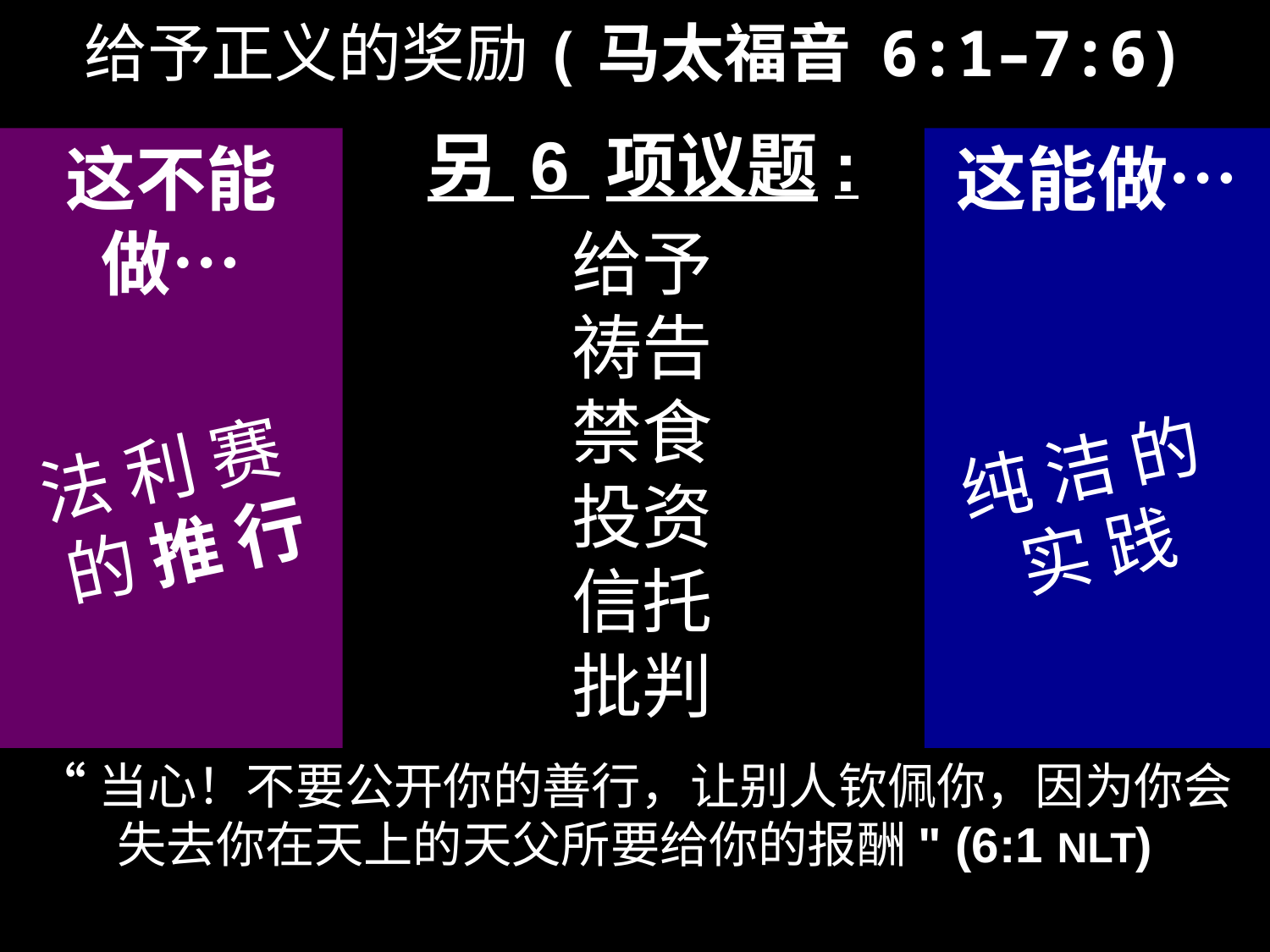

# 给予正义的奖励(马太福音 6:1–7:6)

另 6 项议题:
这不能
做…
这能做…
给予
祷告
禁食
投资
信托
批判
纯 洁 的
实 践
法 利 赛
的 推 行
“当心！不要公开你的善行，让别人钦佩你，因为你会失去你在天上的天父所要给你的报酬" (6:1 NLT)